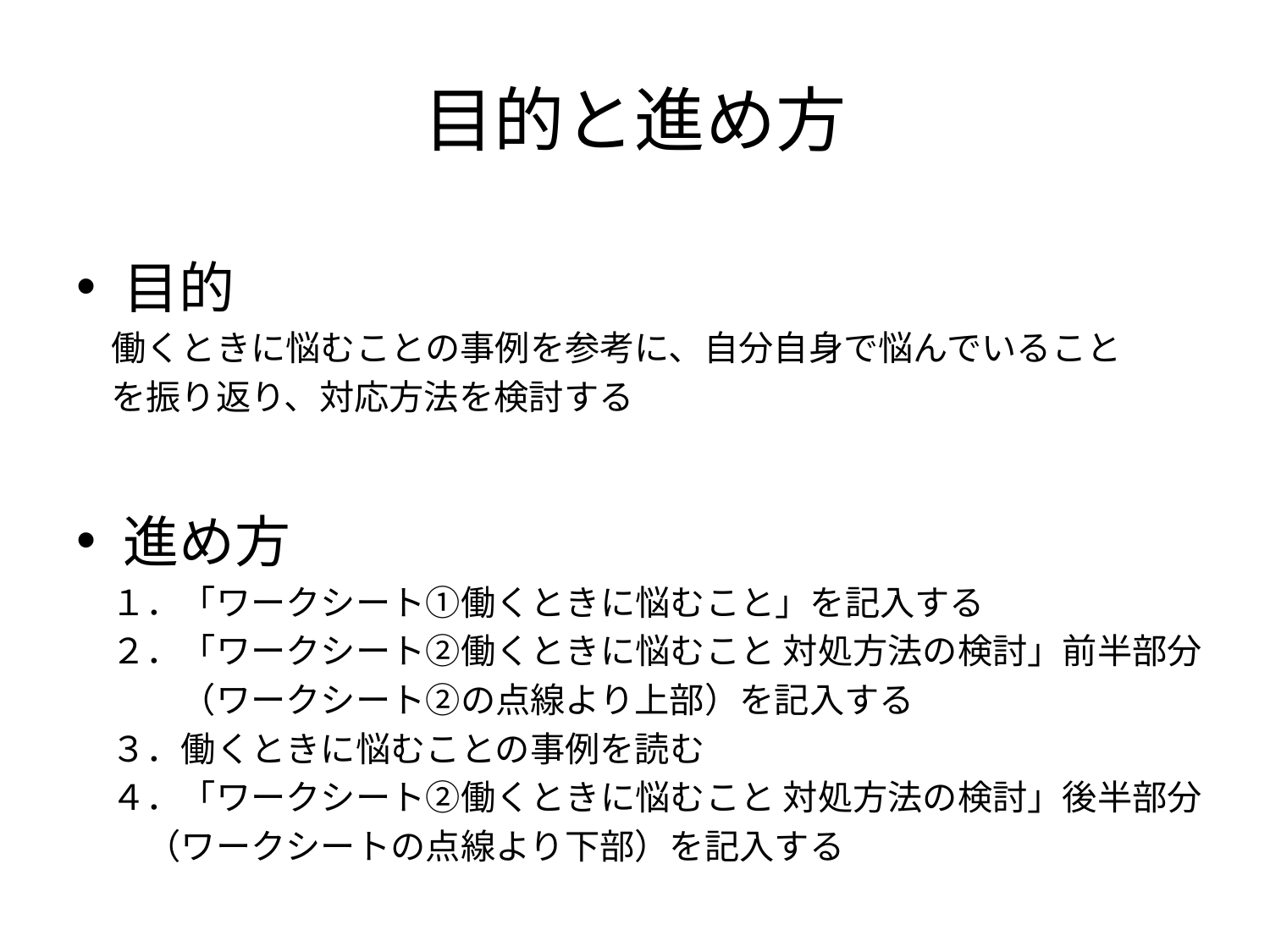

# 目的と進め方
目的
　働くときに悩むことの事例を参考に、自分自身で悩んでいること
　を振り返り、対応方法を検討する

進め方
　１．「ワークシート①働くときに悩むこと」を記入する
　２．「ワークシート②働くときに悩むこと 対処方法の検討」前半部分
　　　（ワークシート②の点線より上部）を記入する
　３．働くときに悩むことの事例を読む
　４．「ワークシート②働くときに悩むこと 対処方法の検討」後半部分
　　（ワークシートの点線より下部）を記入する